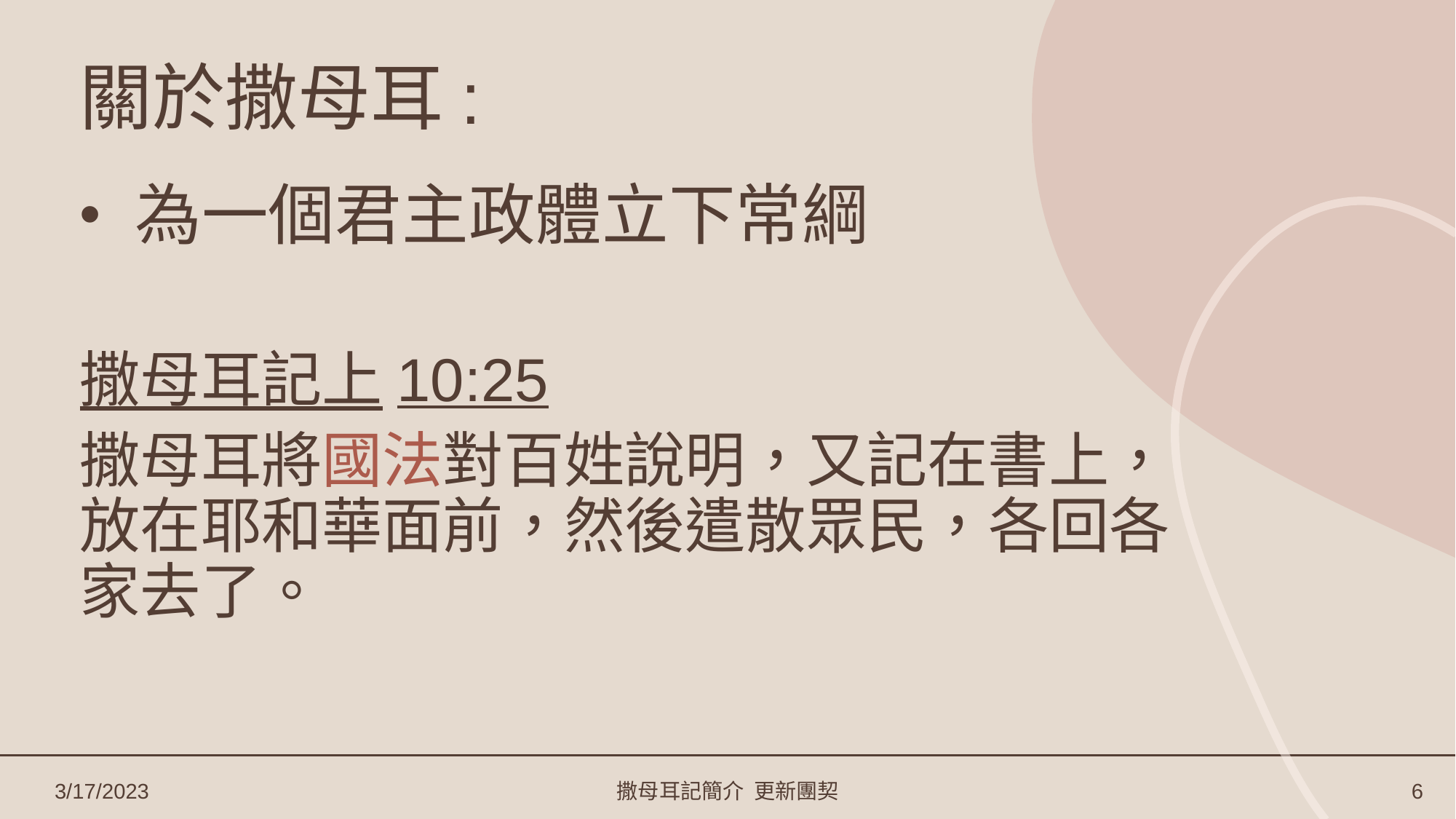

# 關於撒母耳:
 為一個君主政體立下常綱

撒母耳記上10:25
撒母耳將國法對百姓說明，又記在書上，放在耶和華面前，然後遣散眾民，各回各家去了。
3/17/2023
撒母耳記簡介  更新團契
6